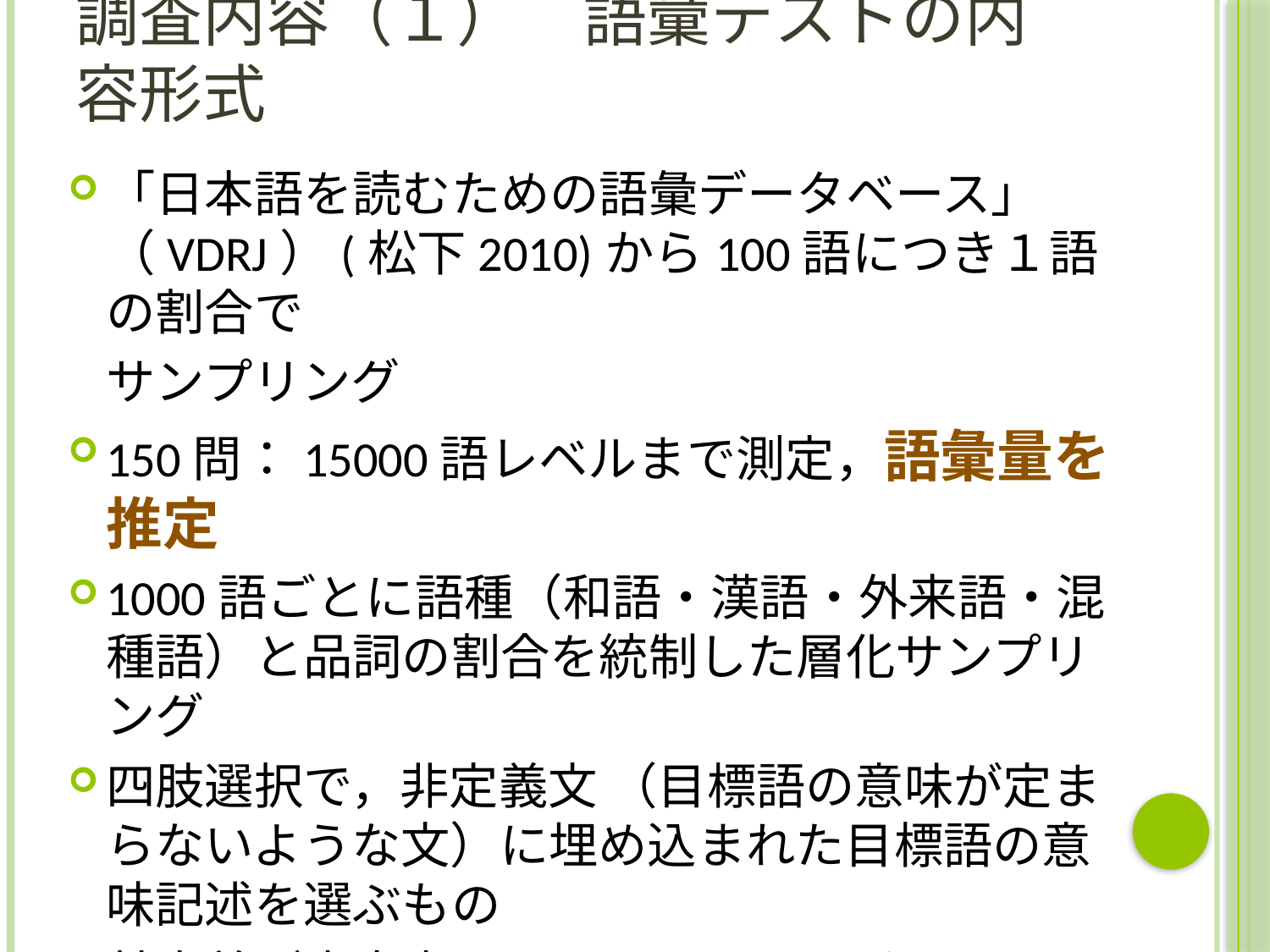

# 調査内容（１）　語彙テストの内容形式
「日本語を読むための語彙データベース」（VDRJ）(松下2010)から100語につき１語の割合で
	サンプリング
150問：15000語レベルまで測定，語彙量を推定
1000語ごとに語種（和語・漢語・外来語・混種語）と品詞の割合を統制した層化サンプリング
四肢選択で，非定義文 （目標語の意味が定まらないような文）に埋め込まれた目標語の意味記述を選ぶもの
基本義が文字表記を見てわかるかどうかだけを試すもの，文脈的な意味や統語機能は問わない